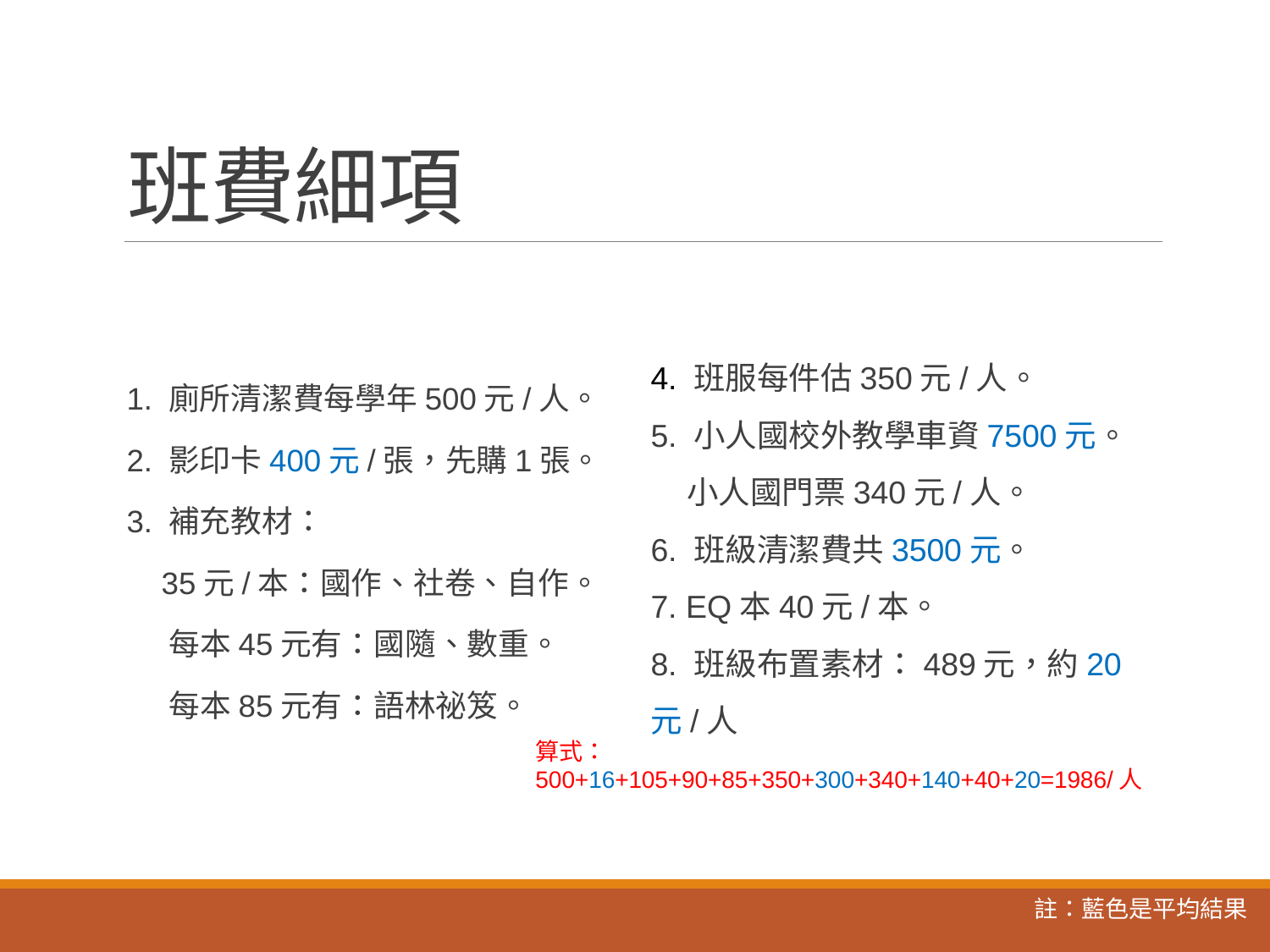

# 班費細項

1. 廁所清潔費每學年500元/人。
2. 影印卡400元/張，先購1張。
3. 補充教材：
    35元/本：國作、社卷、自作。
     每本45元有：國隨、數重。
     每本85元有：語林祕笈。
4. 班服每件估350元/人。
5. 小人國校外教學車資7500元。
    小人國門票340元/人。
6. 班級清潔費共3500元。
7. EQ本40元/本。
8. 班級布置素材：489元，約20元/人
算式：
500+16+105+90+85+350+300+340+140+40+20=1986/人
註：藍色是平均結果